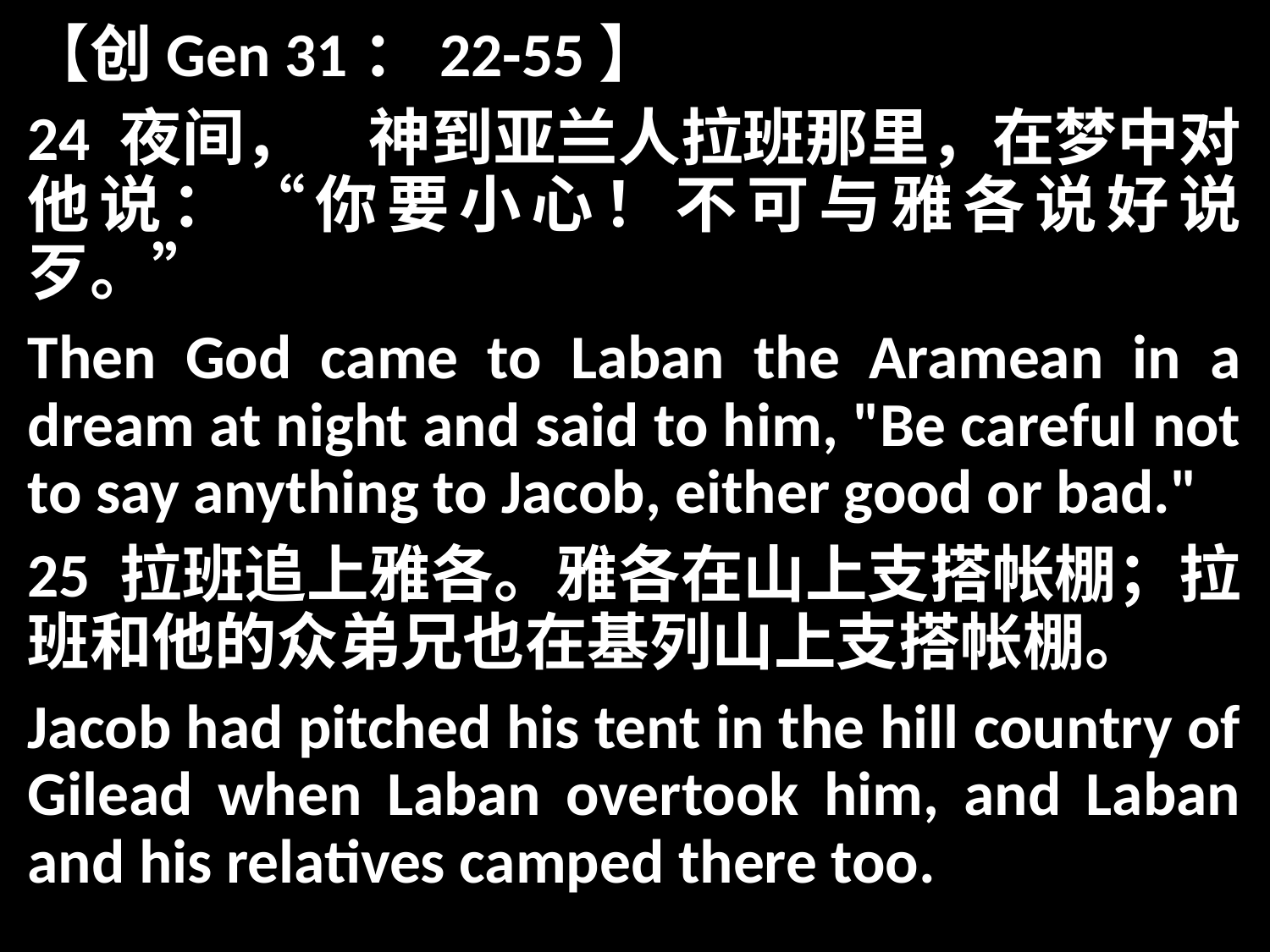

【创Gen 31：22-55】
24 夜间，　神到亚兰人拉班那里，在梦中对他说：“你要小心！不可与雅各说好说歹。”
Then God came to Laban the Aramean in a dream at night and said to him, "Be careful not to say anything to Jacob, either good or bad."
25 拉班追上雅各。雅各在山上支搭帐棚；拉班和他的众弟兄也在基列山上支搭帐棚。
Jacob had pitched his tent in the hill country of Gilead when Laban overtook him, and Laban and his relatives camped there too.